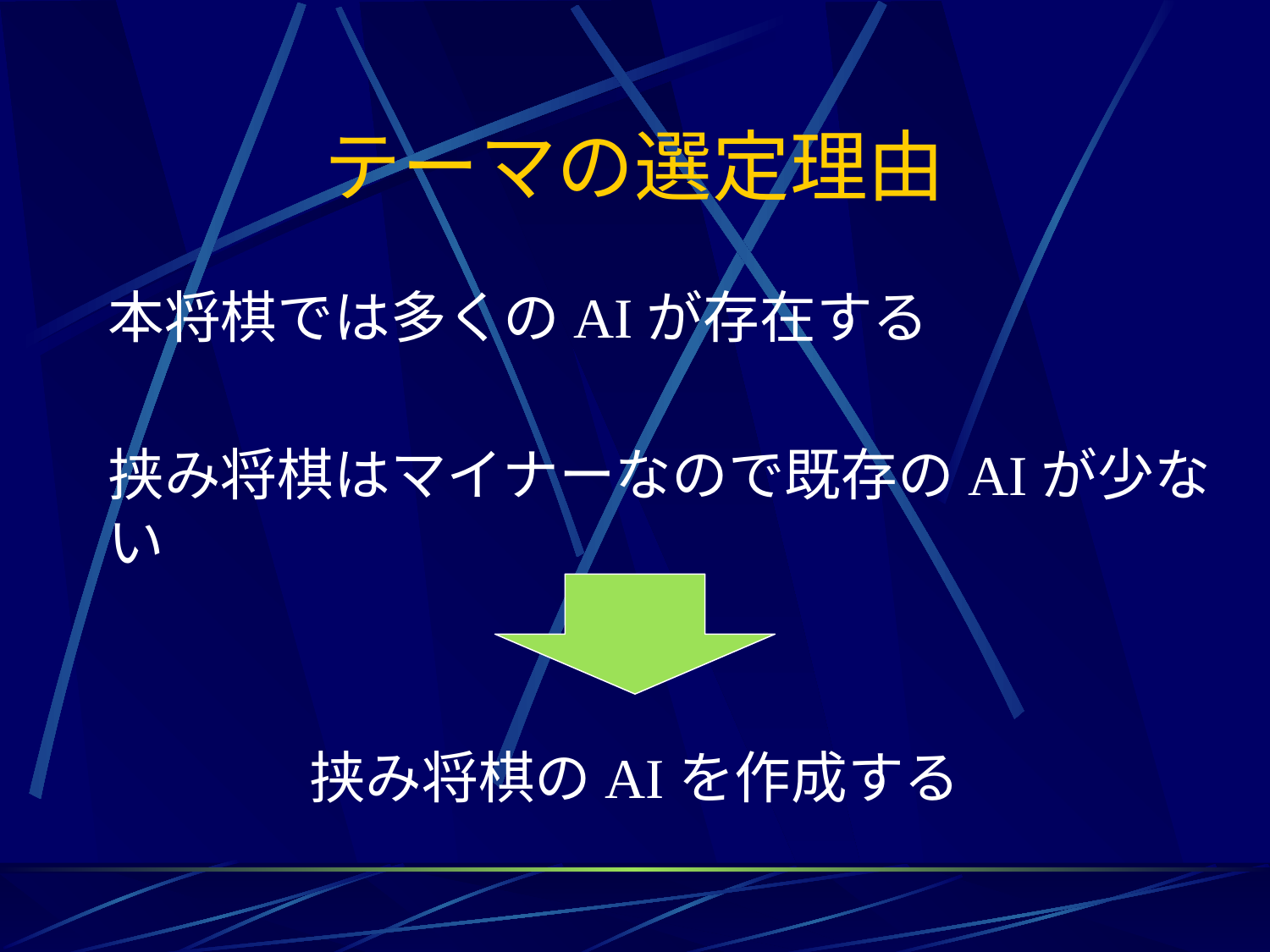

# テーマの選定理由
本将棋では多くのAIが存在する

挟み将棋はマイナーなので既存のAIが少ない

挟み将棋のAIを作成する